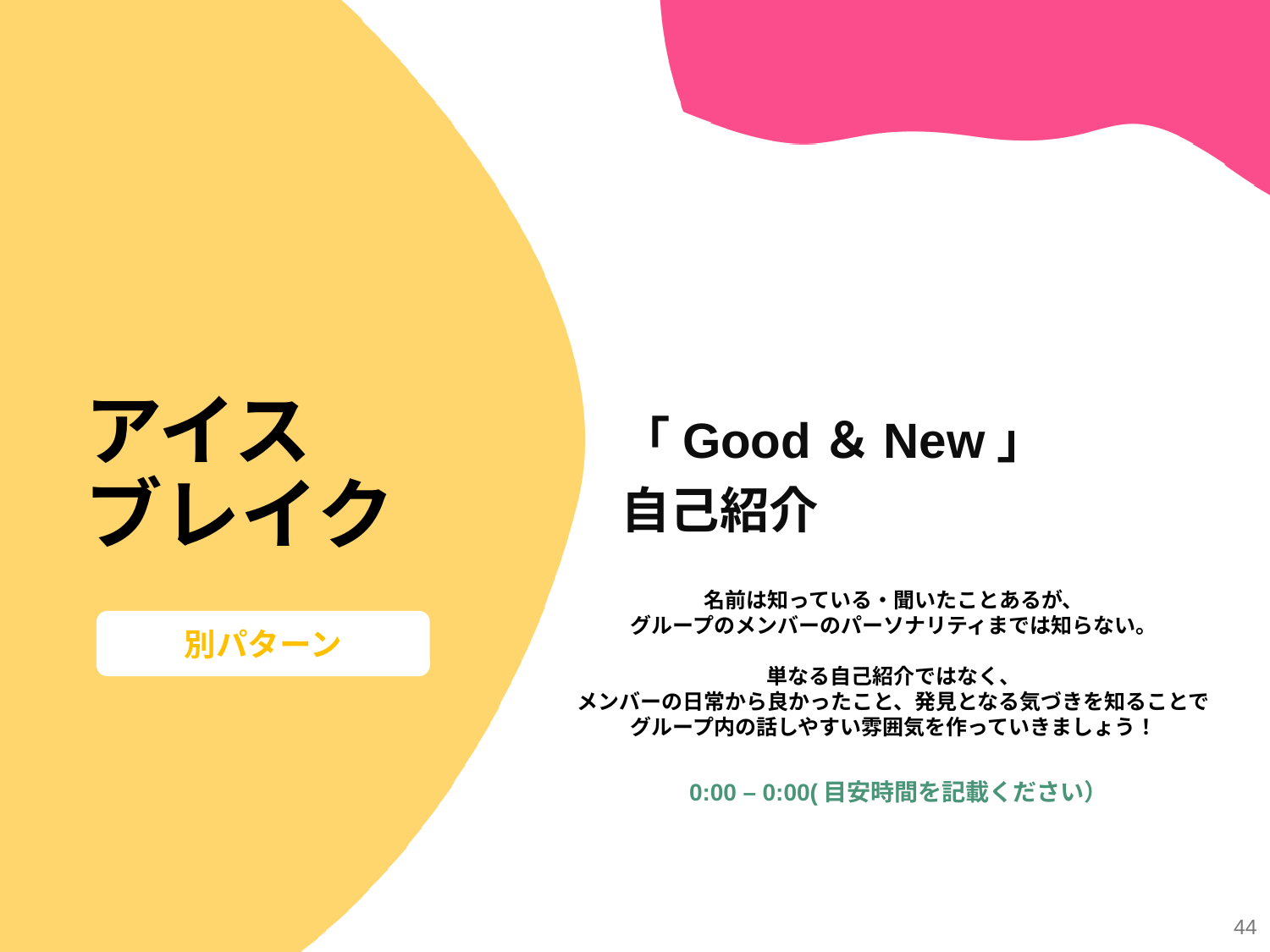

# アイス ブレイク
「Good＆New」
自己紹介
名前は知っている・聞いたことあるが、
グループのメンバーのパーソナリティまでは知らない。
単なる自己紹介ではなく、
メンバーの日常から良かったこと、発見となる気づきを知ることで
グループ内の話しやすい雰囲気を作っていきましょう！
別パターン
0:00 – 0:00(目安時間を記載ください）
44